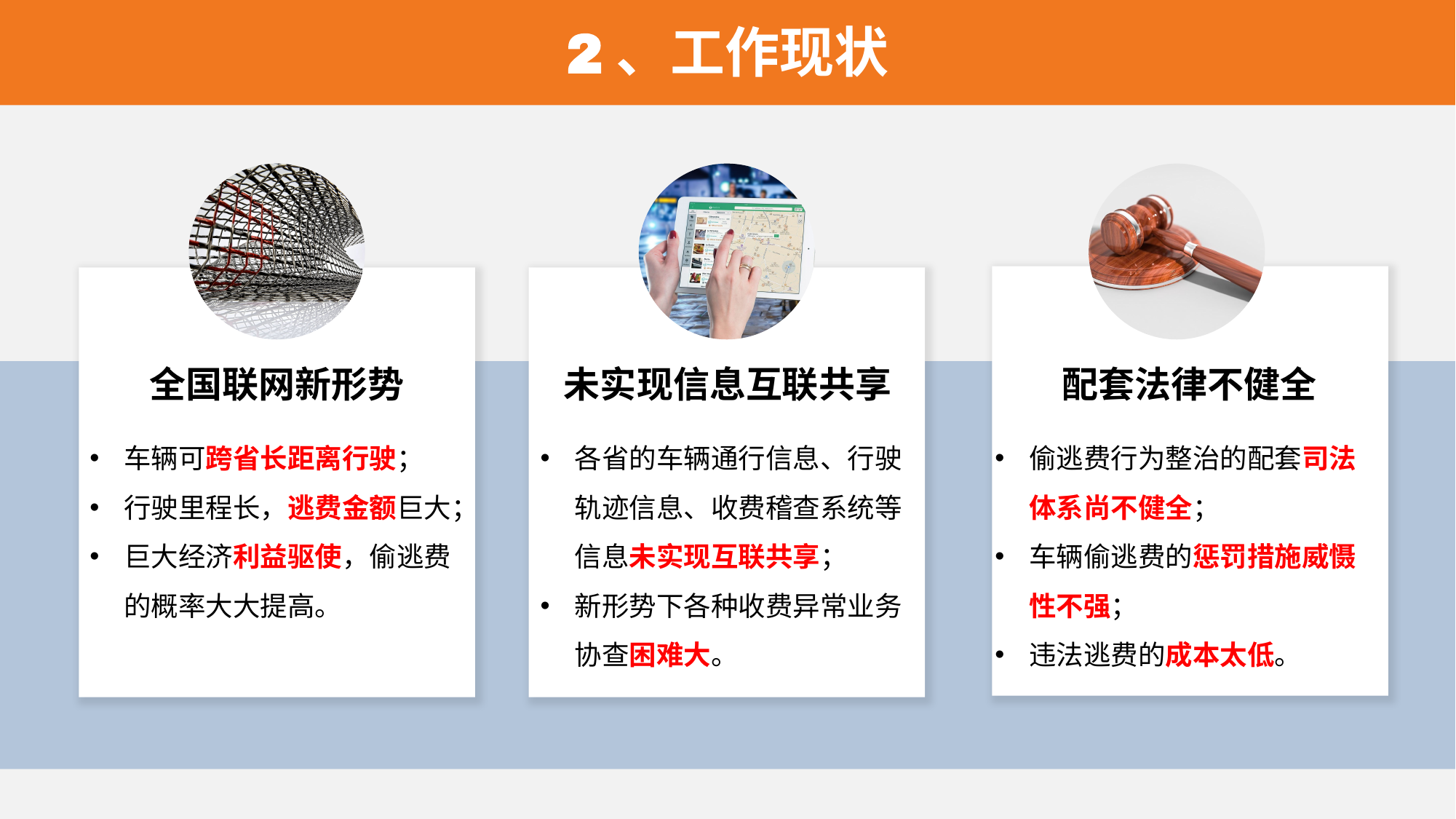

2、工作现状

配套法律不健全
偷逃费行为整治的配套司法体系尚不健全；
车辆偷逃费的惩罚措施威慑性不强；
违法逃费的成本太低。

全国联网新形势
车辆可跨省长距离行驶；
行驶里程长，逃费金额巨大；
巨大经济利益驱使，偷逃费的概率大大提高。

未实现信息互联共享
各省的车辆通行信息、行驶轨迹信息、收费稽查系统等信息未实现互联共享；
新形势下各种收费异常业务协查困难大。